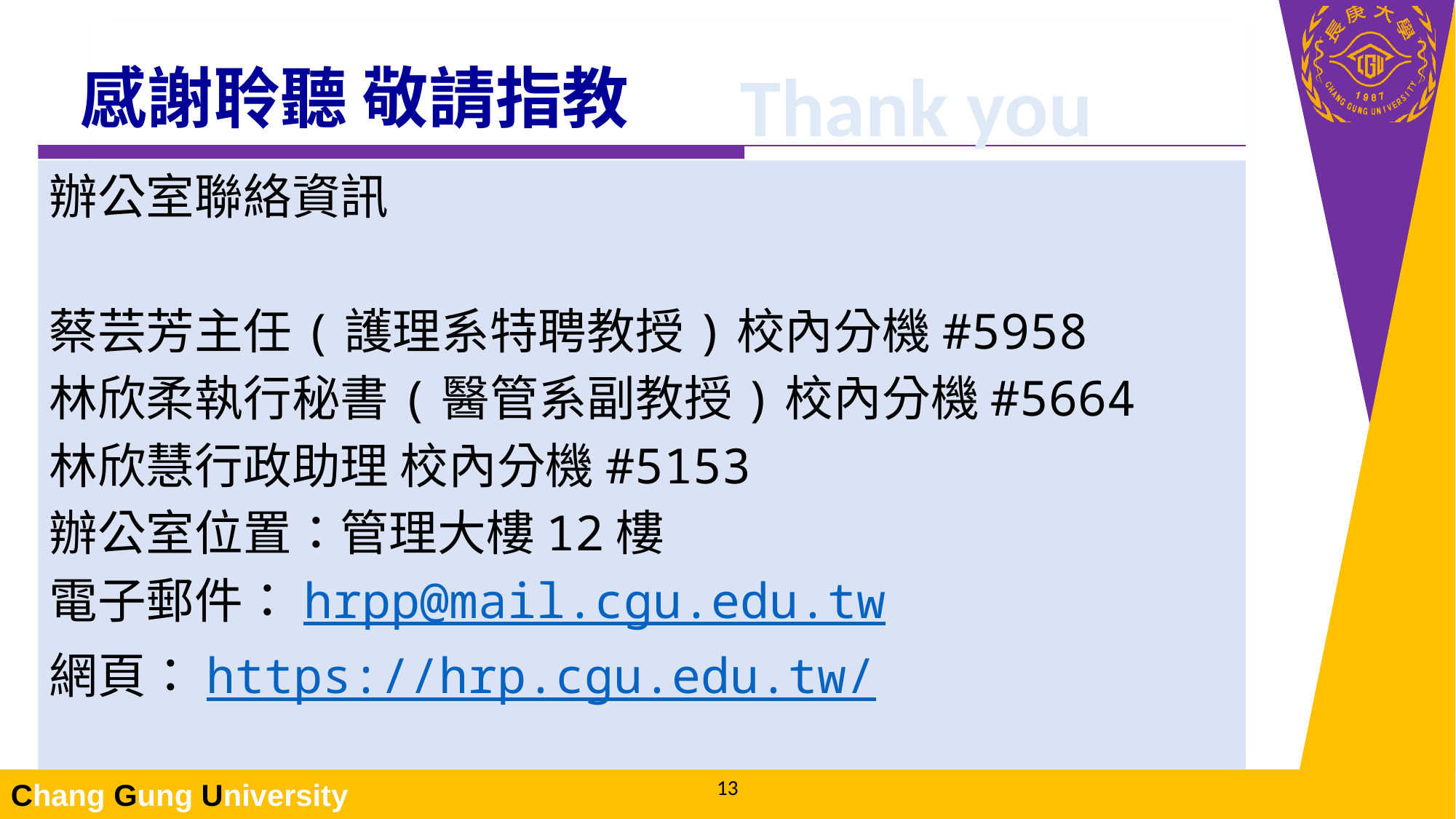

# 感謝聆聽 敬請指教
Thank you
辦公室聯絡資訊

蔡芸芳主任(護理系特聘教授)校內分機#5958
林欣柔執行秘書(醫管系副教授)校內分機#5664
林欣慧行政助理 校內分機#5153
辦公室位置：管理大樓12樓
電子郵件：hrpp@mail.cgu.edu.tw
網頁：https://hrp.cgu.edu.tw/
13